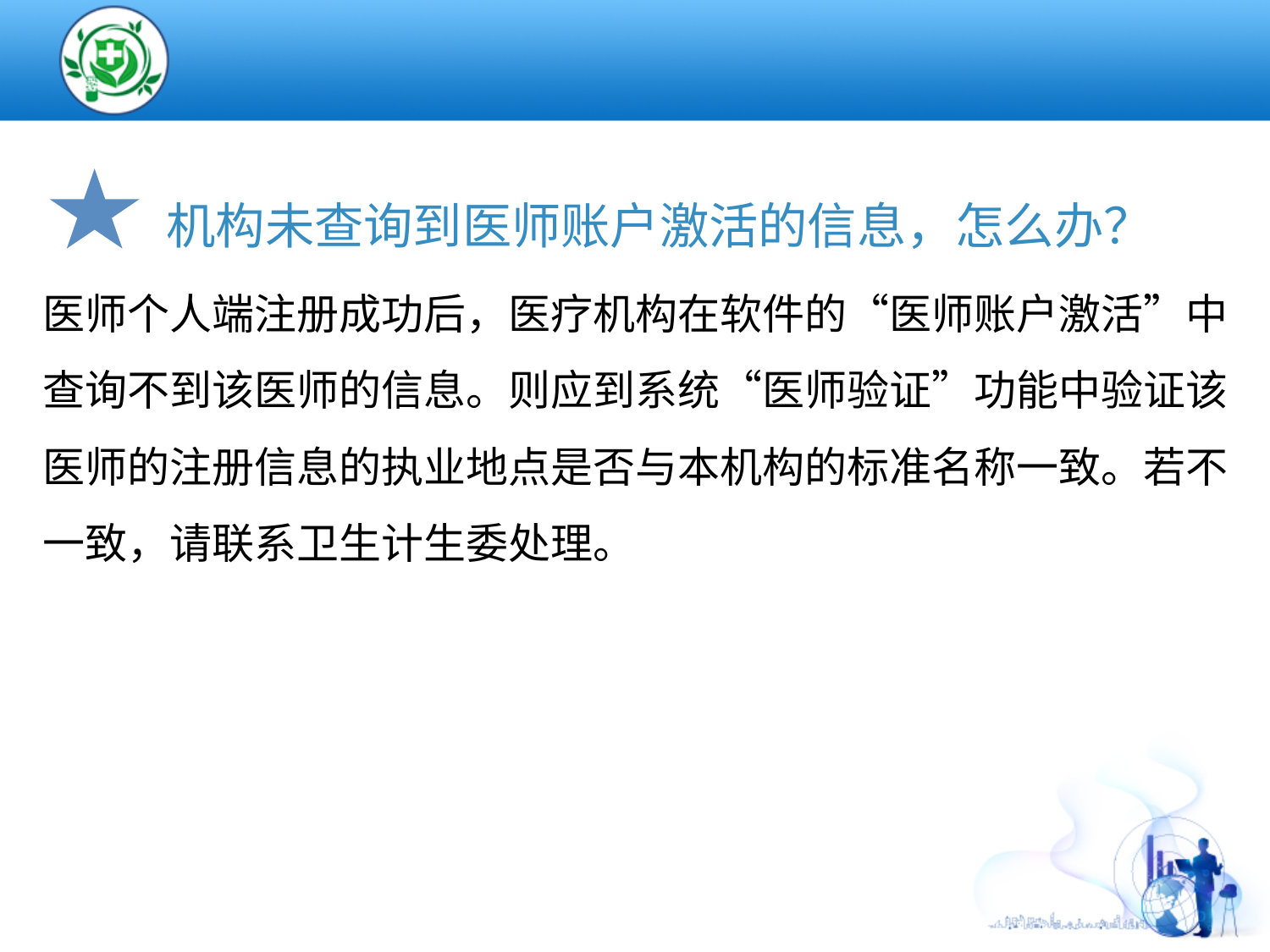

机构未查询到医师账户激活的信息，怎么办？
医师个人端注册成功后，医疗机构在软件的“医师账户激活”中查询不到该医师的信息。则应到系统“医师验证”功能中验证该医师的注册信息的执业地点是否与本机构的标准名称一致。若不一致，请联系卫生计生委处理。